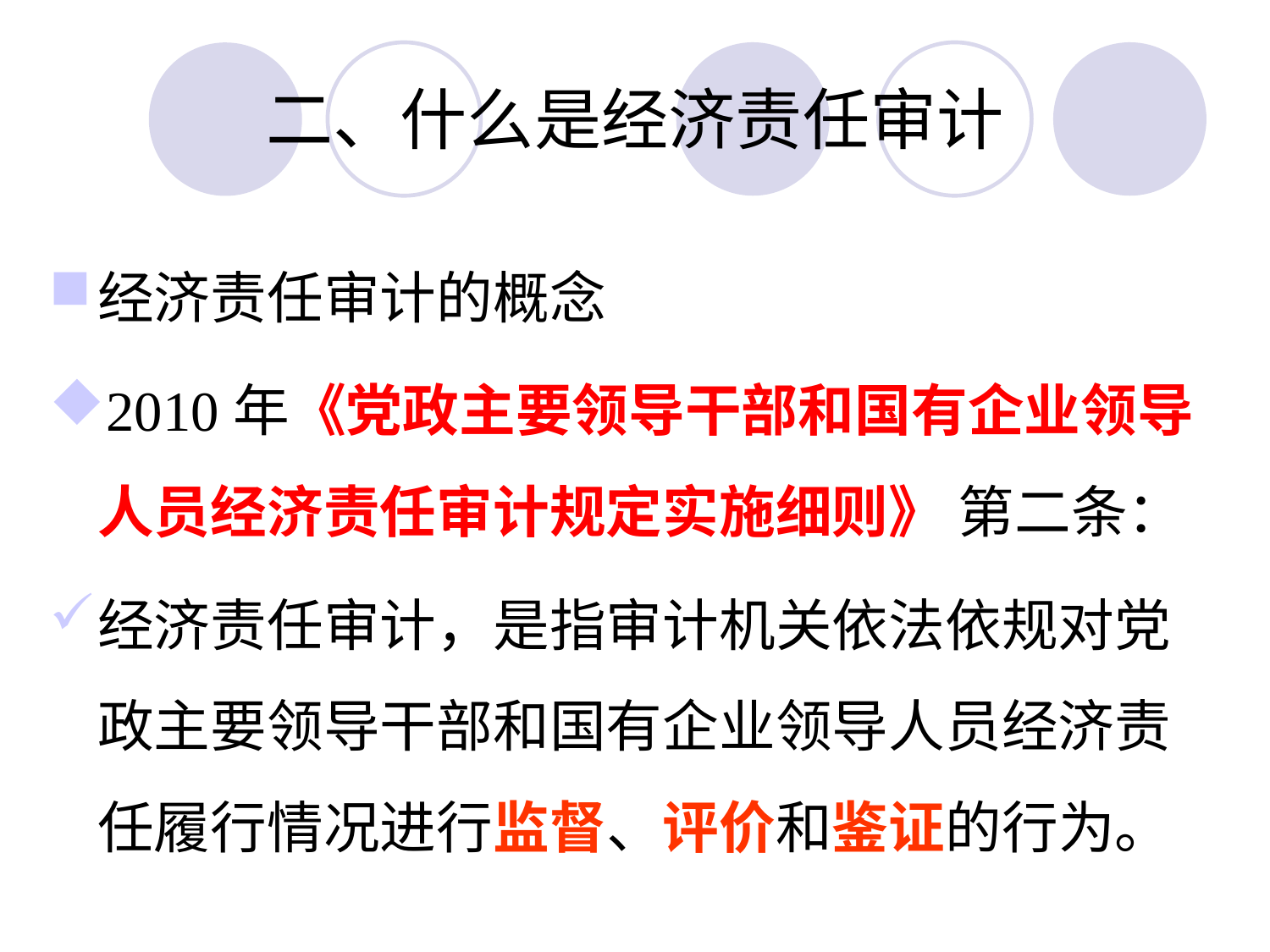

# 二、什么是经济责任审计
经济责任审计的概念
2010年《党政主要领导干部和国有企业领导人员经济责任审计规定实施细则》 第二条：
经济责任审计，是指审计机关依法依规对党政主要领导干部和国有企业领导人员经济责任履行情况进行监督、评价和鉴证的行为。